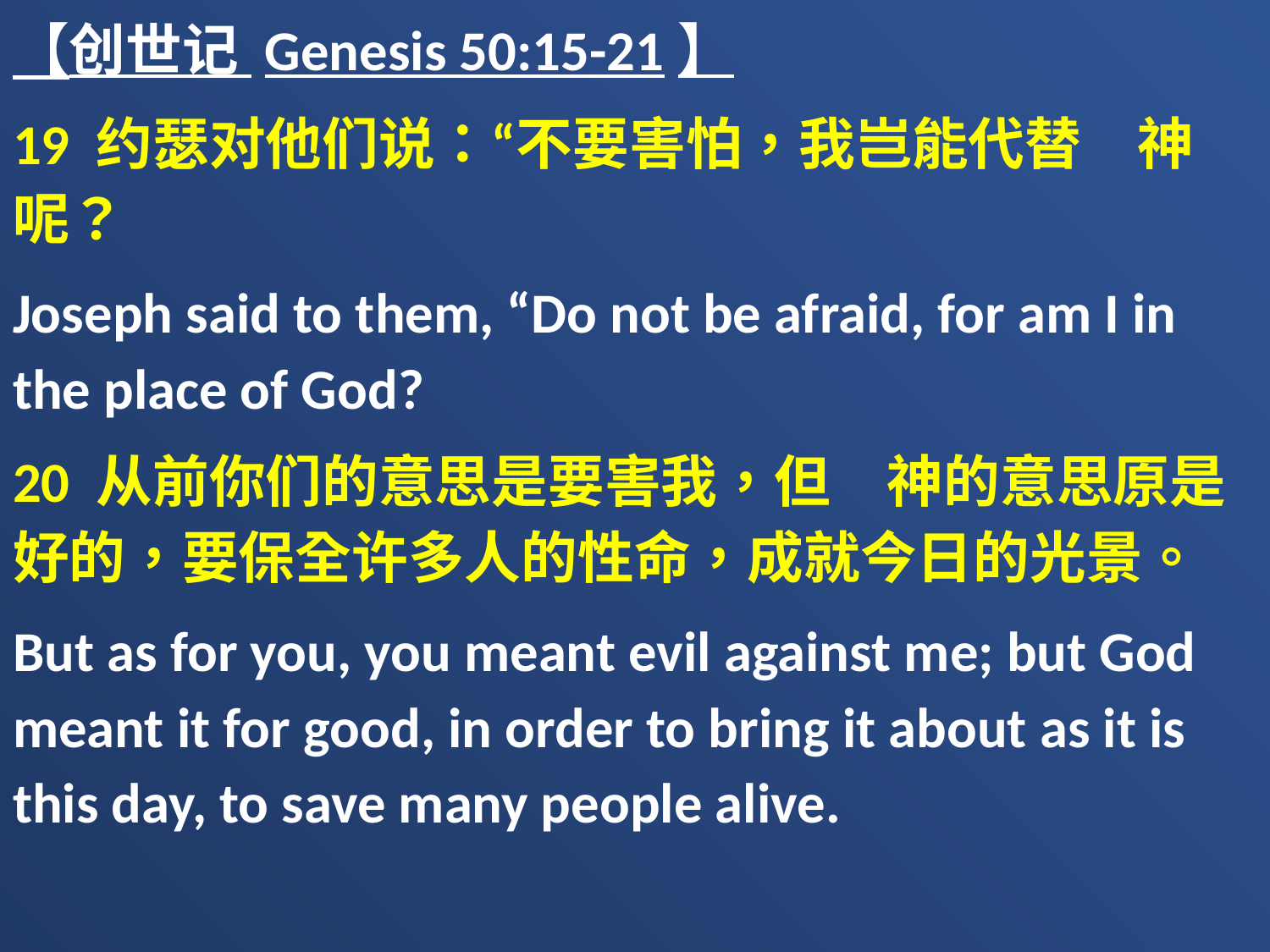

【创世记 Genesis 50:15-21】
19 约瑟对他们说：“不要害怕，我岂能代替　神呢？
Joseph said to them, “Do not be afraid, for am I in the place of God?
20 从前你们的意思是要害我，但　神的意思原是好的，要保全许多人的性命，成就今日的光景。
But as for you, you meant evil against me; but God meant it for good, in order to bring it about as it is this day, to save many people alive.